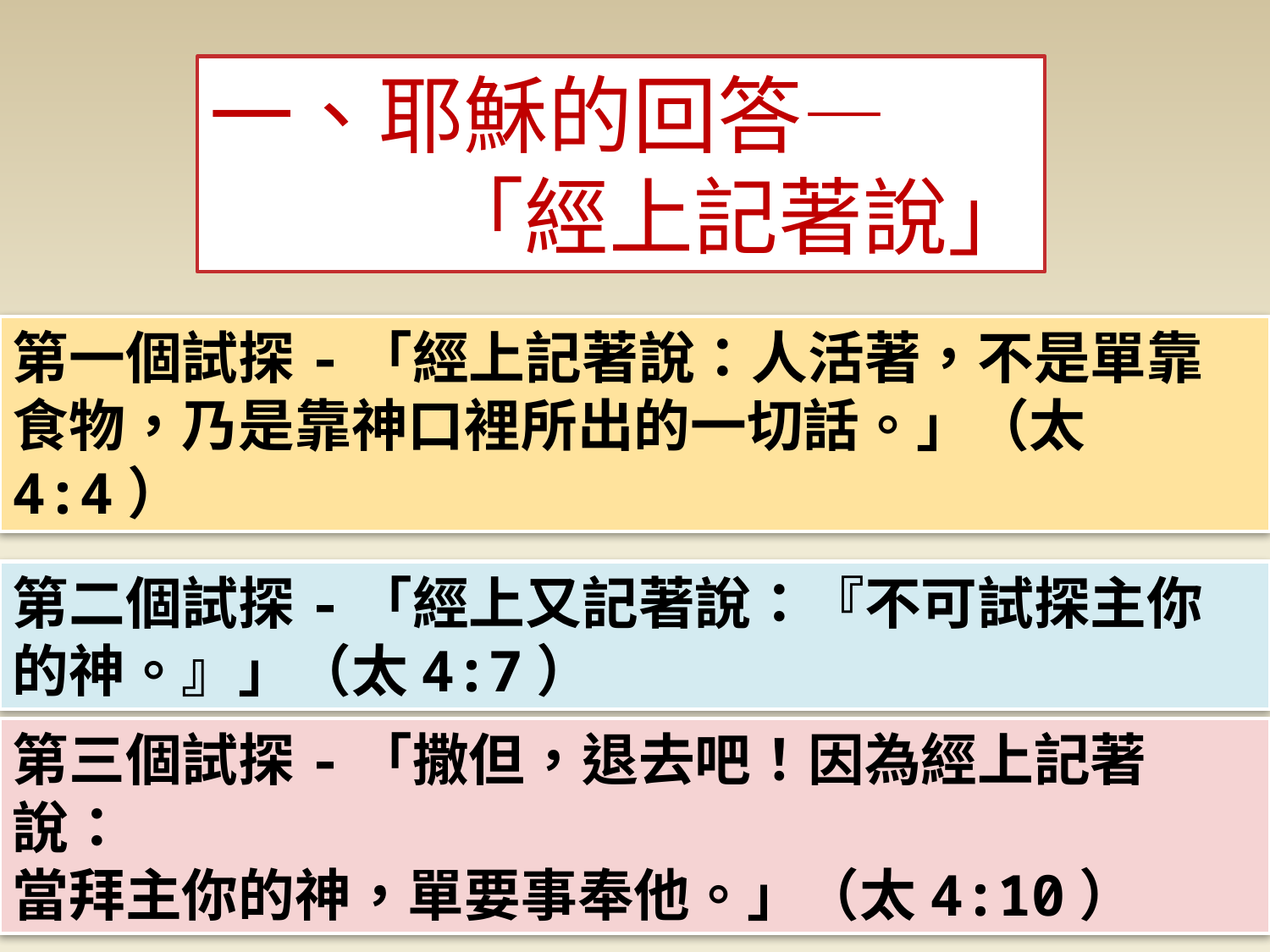

一、耶穌的回答—
           「經上記著說」
第一個試探-「經上記著說：人活著，不是單靠食物，乃是靠神口裡所出的一切話。」（太4:4）
第二個試探-「經上又記著說：『不可試探主你的神。』」（太4:7）
第三個試探-「撒但，退去吧！因為經上記著說：
當拜主你的神，單要事奉他。」（太4:10）